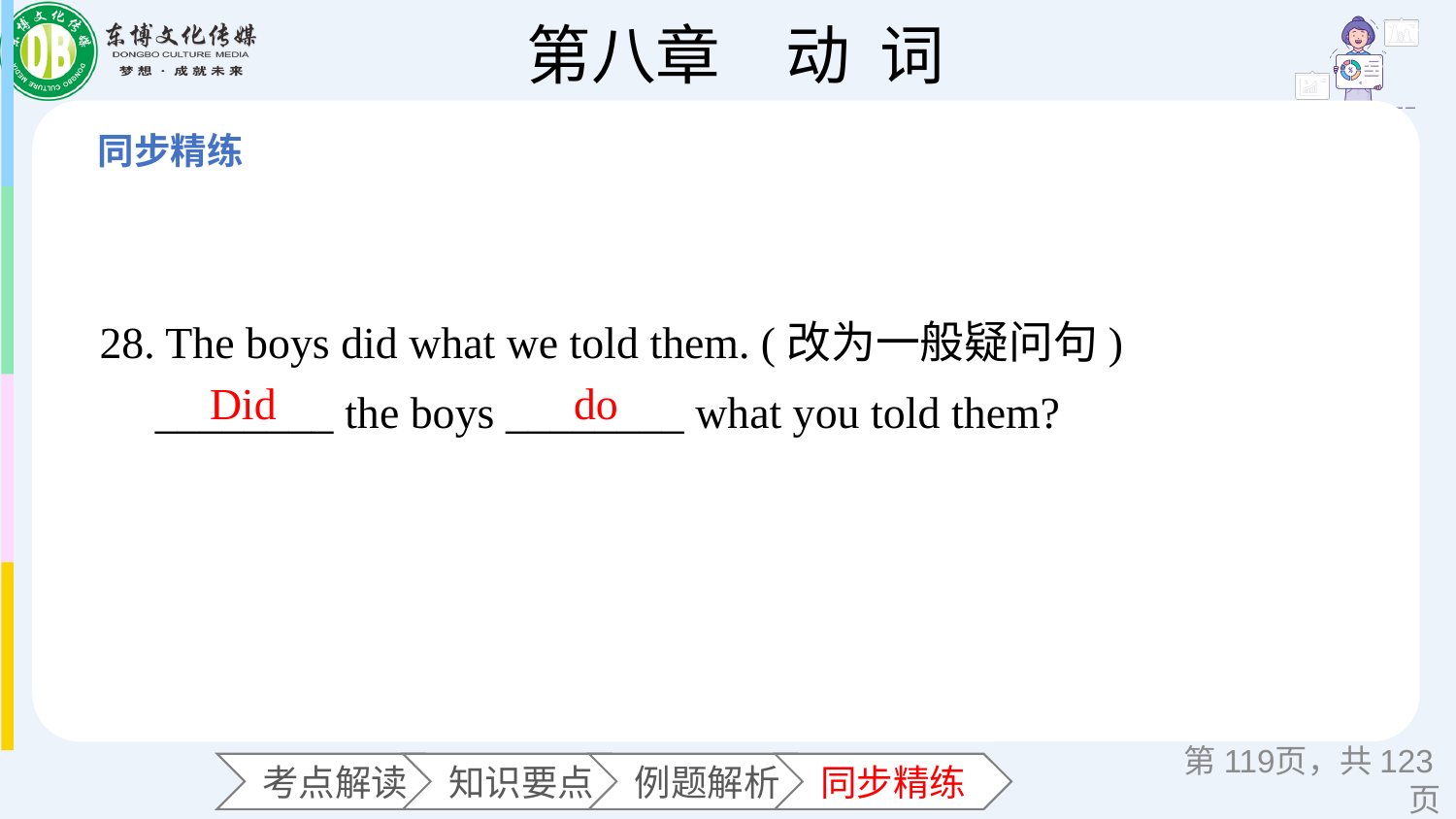

28. The boys did what we told them. (改为一般疑问句)
     ________ the boys ________ what you told them?
Did
do
第119页，共123页